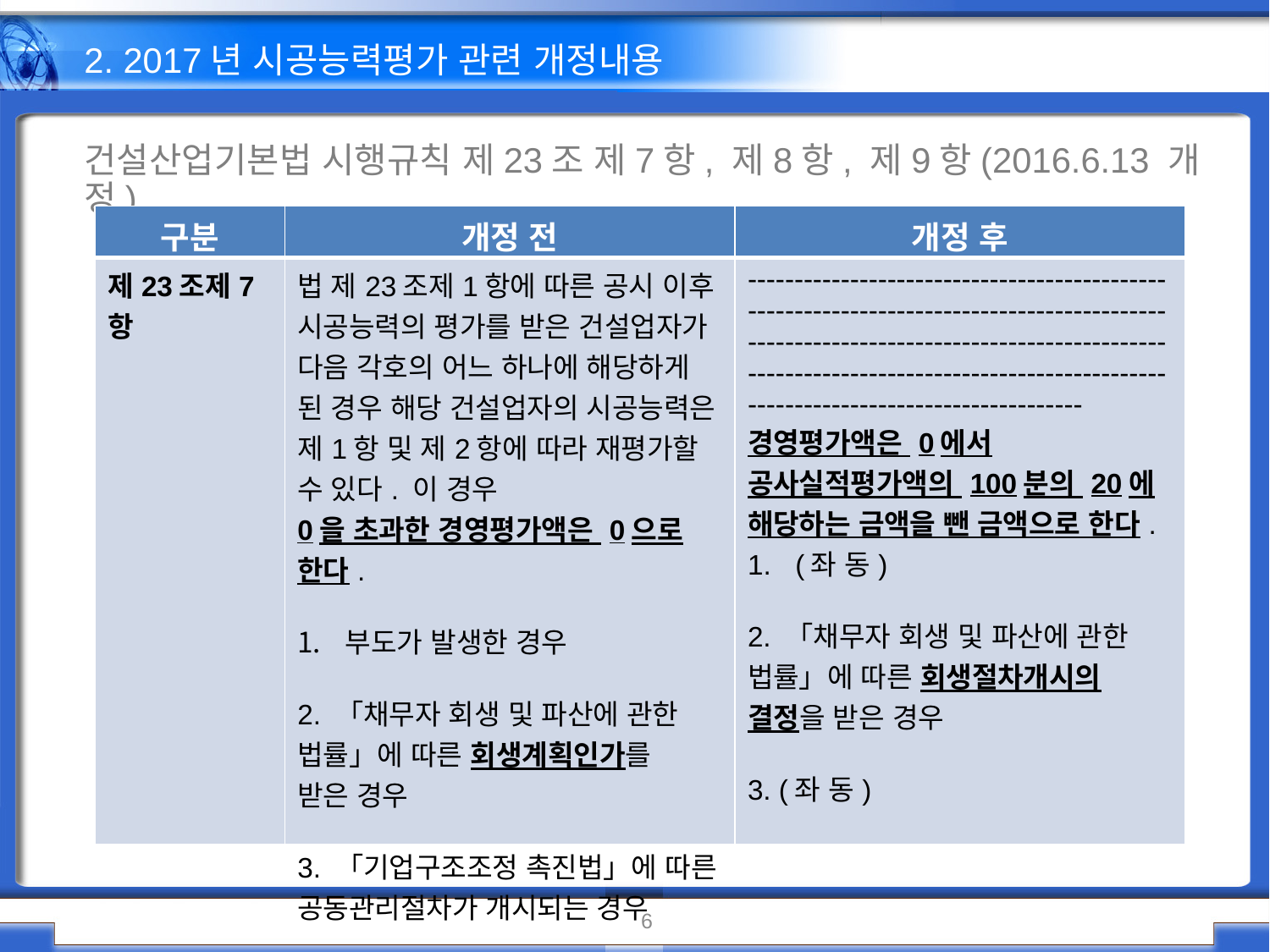

2. 2017년 시공능력평가 관련 개정내용
건설산업기본법 시행규칙 제23조 제7항, 제8항, 제9항(2016.6.13 개정)
| 구분 | 개정 전 | 개정 후 |
| --- | --- | --- |
| 제23조제7항 | 법 제23조제1항에 따른 공시 이후 시공능력의 평가를 받은 건설업자가 다음 각호의 어느 하나에 해당하게 된 경우 해당 건설업자의 시공능력은 제1항 및 제2항에 따라 재평가할 수 있다. 이 경우 0을 초과한 경영평가액은 0으로 한다. 부도가 발생한 경우 2. 「채무자 회생 및 파산에 관한 법률」에 따른 회생계획인가를 받은 경우 3. 「기업구조조정 촉진법」에 따른 공동관리절차가 개시되는 경우 | ------------------------------------------------------------------------------------------------------------------------------------------------------------------------------------------------------------------------ 경영평가액은 0에서 공사실적평가액의 100분의 20에 해당하는 금액을 뺀 금액으로 한다. (좌 동) 2. 「채무자 회생 및 파산에 관한 법률」에 따른 회생절차개시의 결정을 받은 경우 3. (좌 동) |
6